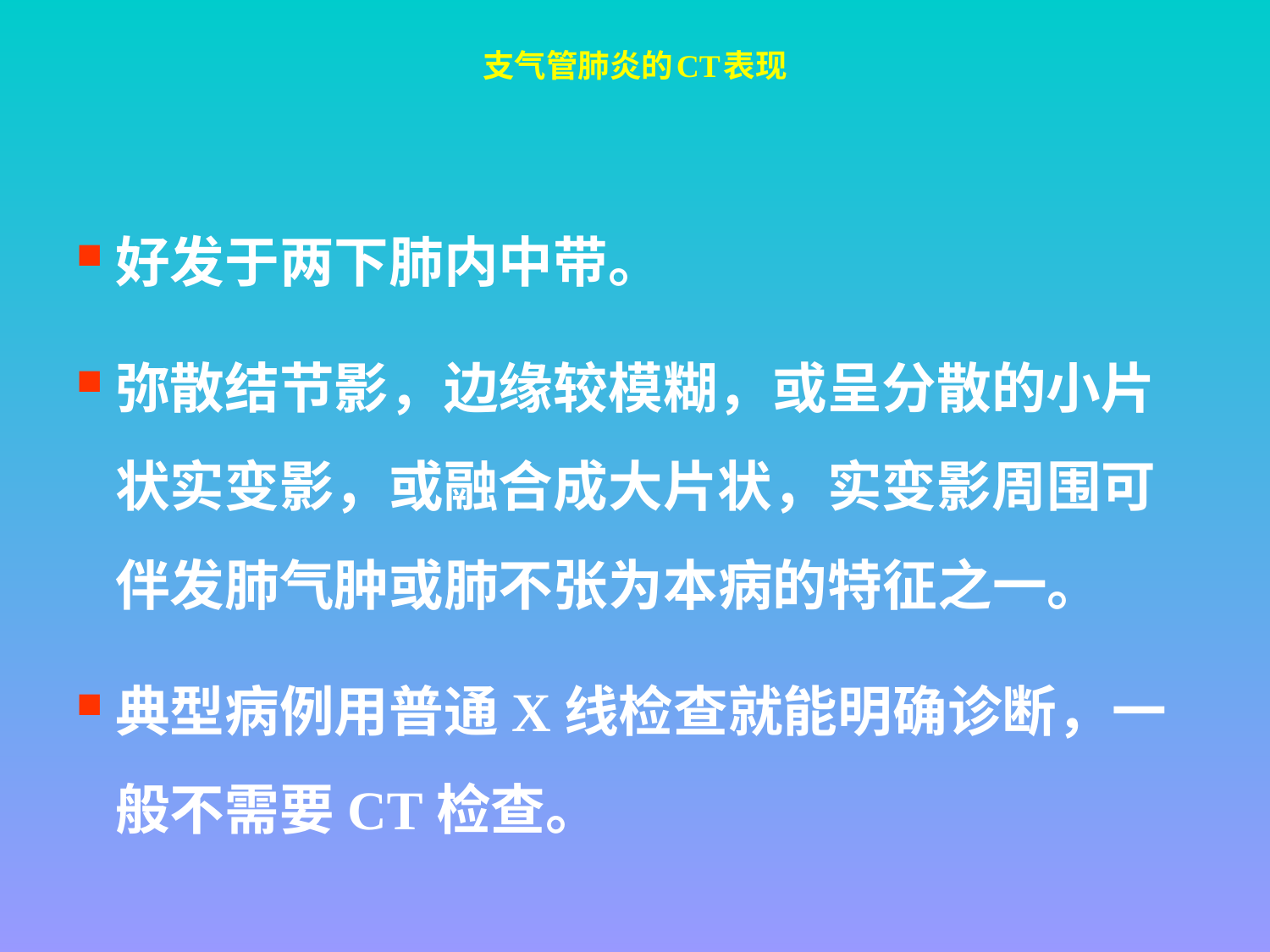

# 支气管肺炎的CT表现
好发于两下肺内中带。
弥散结节影，边缘较模糊，或呈分散的小片状实变影，或融合成大片状，实变影周围可伴发肺气肿或肺不张为本病的特征之一。
典型病例用普通X线检查就能明确诊断，一般不需要CT检查。